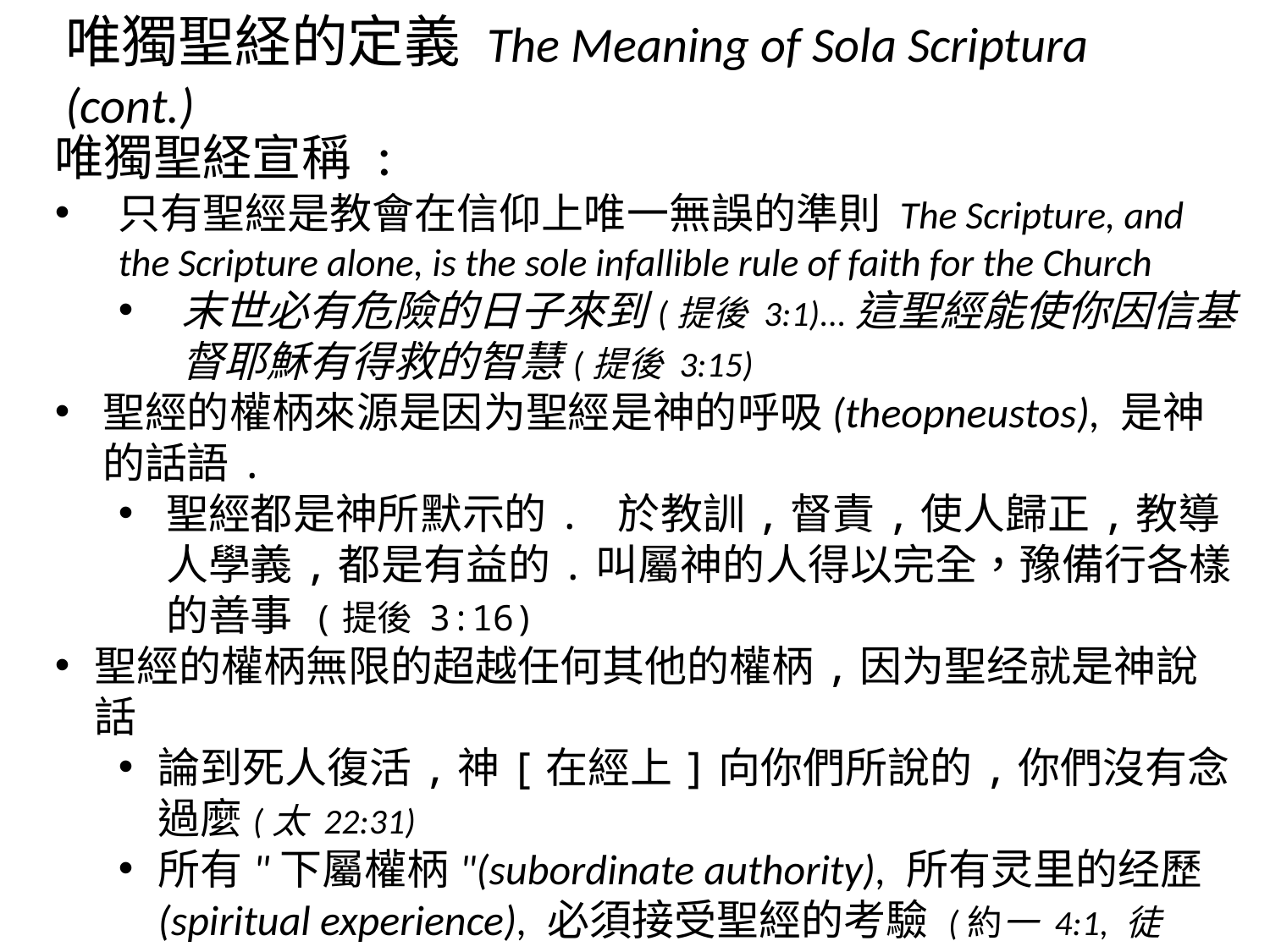

唯獨聖経的定義 The Meaning of Sola Scriptura (cont.)
唯獨聖経宣稱 :
只有聖經是教會在信仰上唯一無誤的準則 The Scripture, and the Scripture alone, is the sole infallible rule of faith for the Church
末世必有危險的日子來到(提後 3:1)...這聖經能使你因信基督耶穌有得救的智慧(提後 3:15)
聖經的權柄來源是因为聖經是神的呼吸(theopneustos), 是神的話語.
聖經都是神所默示的. 於教訓,督責,使人歸正,教導人學義,都是有益的.叫屬神的人得以完全，豫備行各樣的善事 (提後 3:16)
聖經的權柄無限的超越任何其他的權柄,因为聖经就是神說話
論到死人復活,神[在經上]向你們所說的,你們沒有念過麼(太 22:31)
所有"下屬權柄"(subordinate authority), 所有灵里的经歷(spiritual experience), 必須接受聖經的考驗 (約一 4:1, 徒17:11)